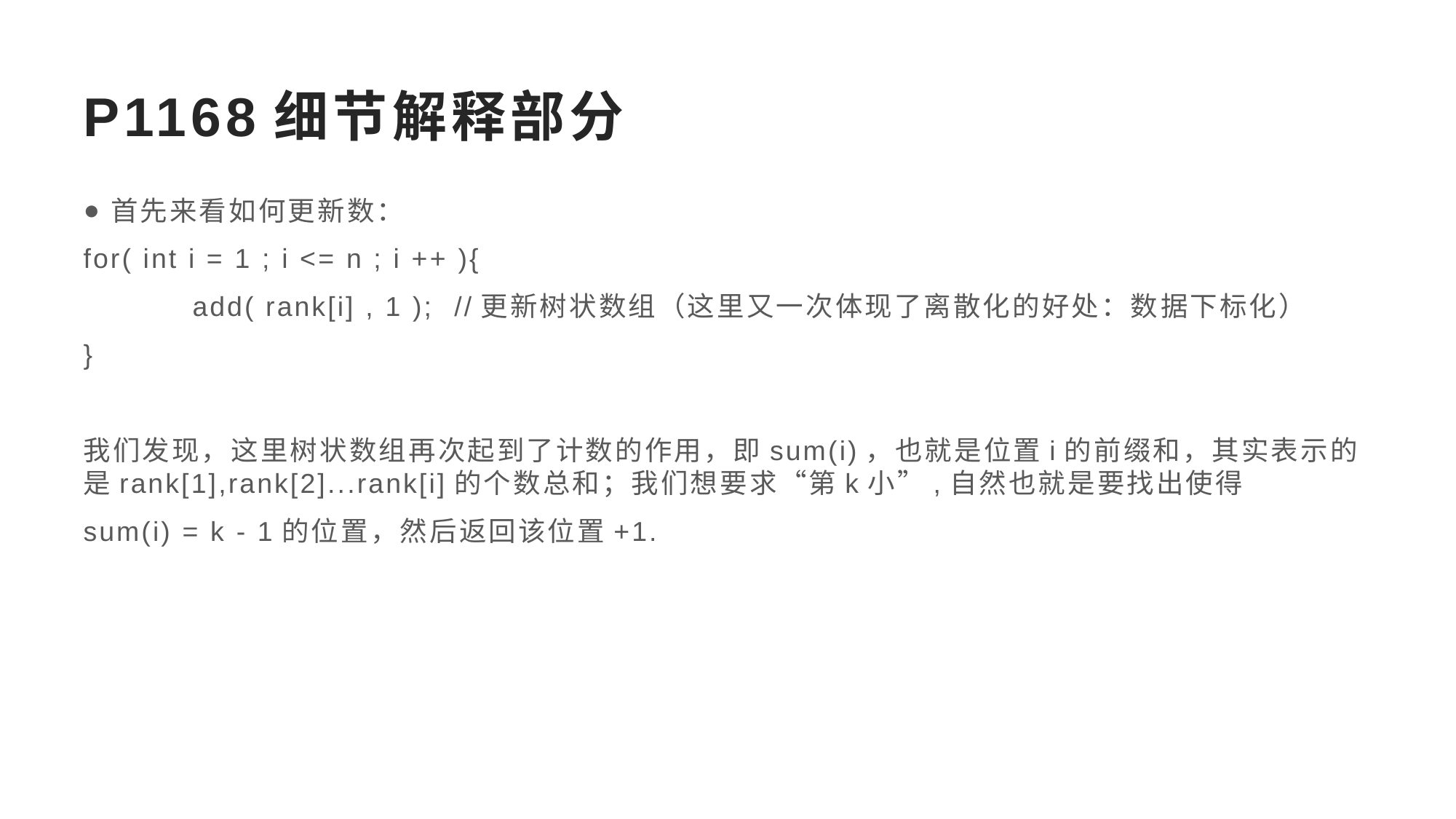

# P1168细节解释部分
首先来看如何更新数：
for( int i = 1 ; i <= n ; i ++ ){
	add( rank[i] , 1 );  //更新树状数组（这里又一次体现了离散化的好处：数据下标化）
}

我们发现，这里树状数组再次起到了计数的作用，即sum(i)，也就是位置i的前缀和，其实表示的是rank[1],rank[2]...rank[i]的个数总和；我们想要求“第k小”,自然也就是要找出使得
sum(i) = k - 1的位置，然后返回该位置+1.